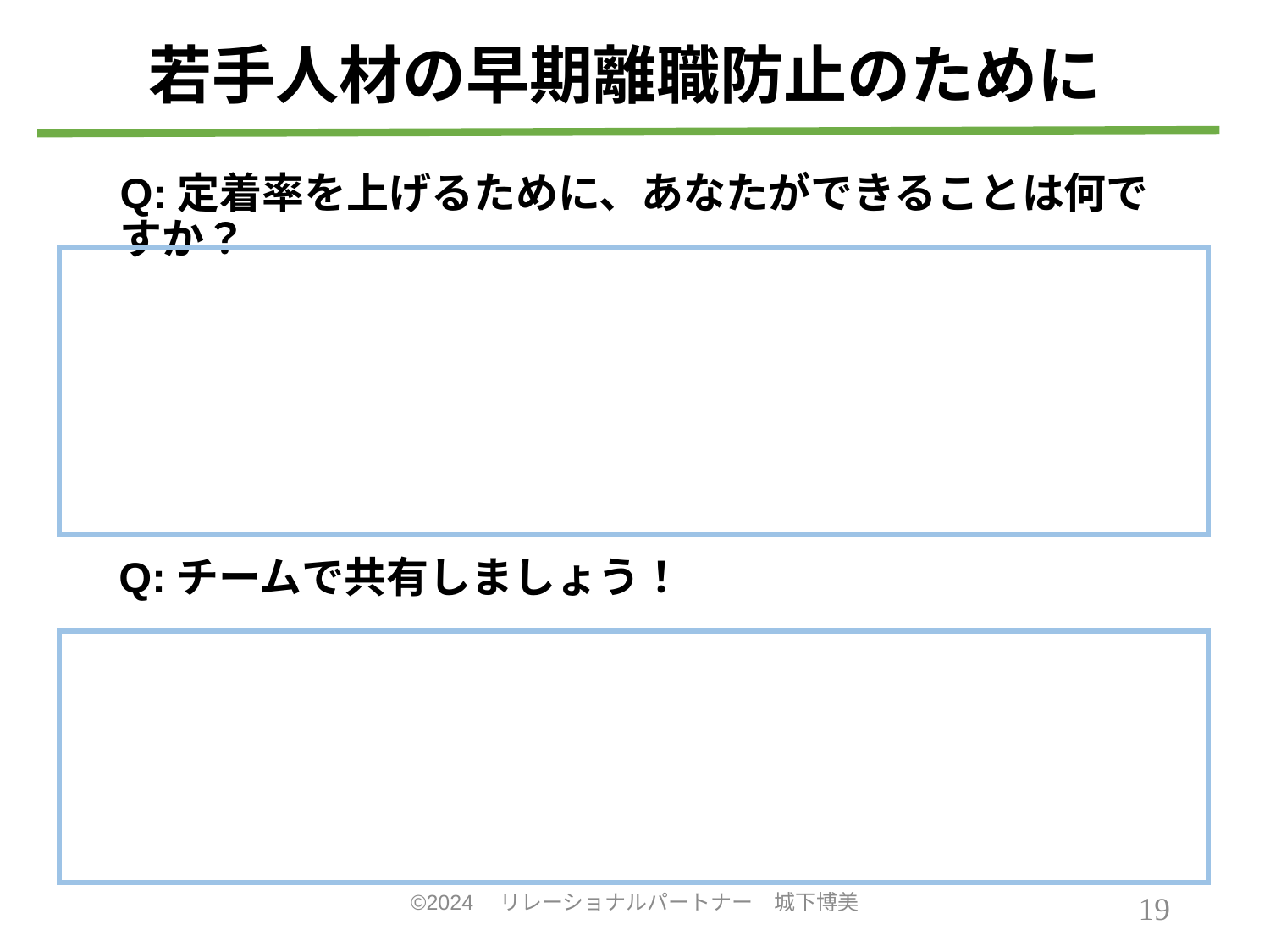

# 若手人材の早期離職防止のために
Q:定着率を上げるために、あなたができることは何ですか？

Q:チームで共有しましょう！

©2024　リレーショナルパートナー　城下博美
19